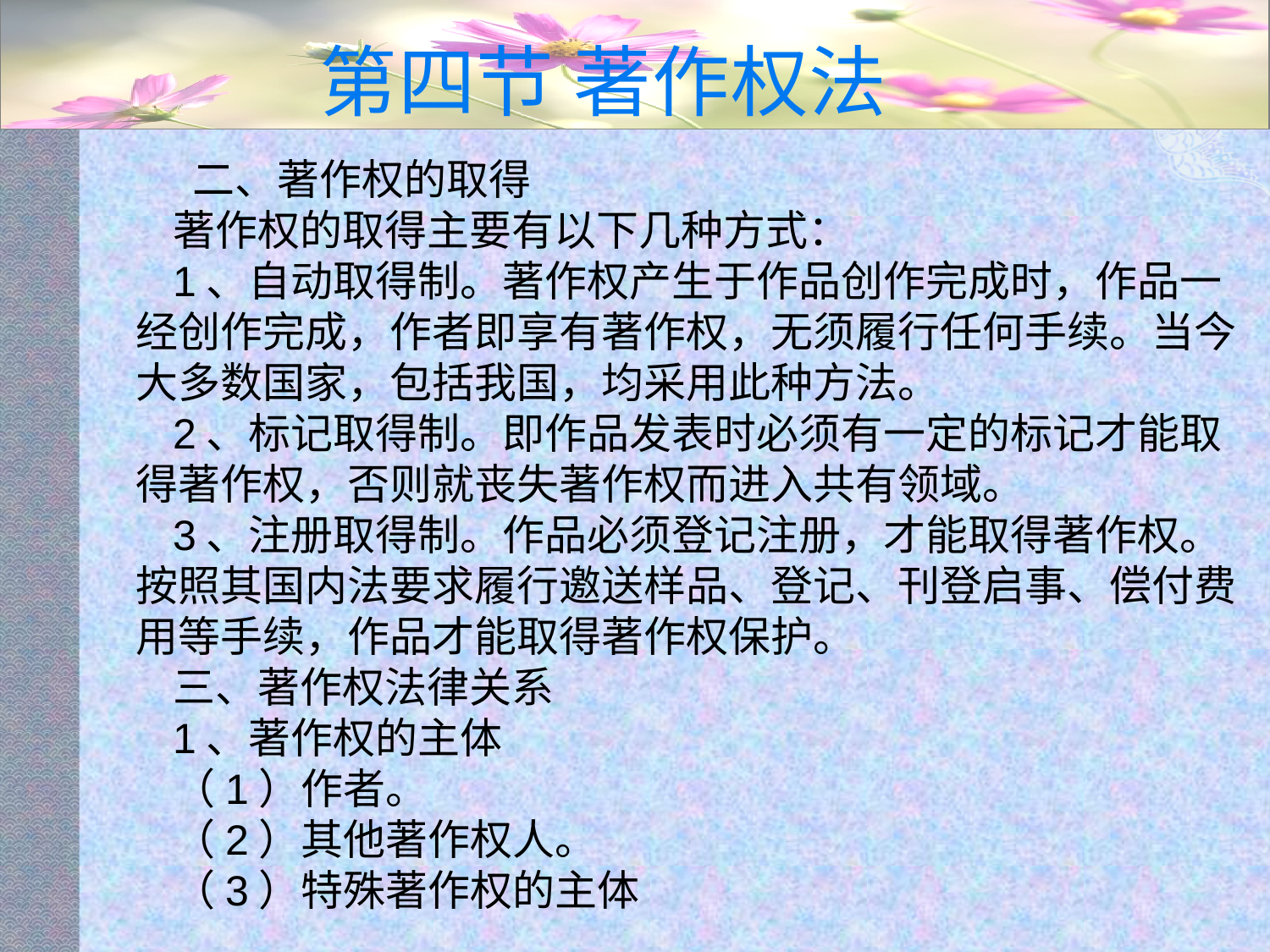

# 第四节 著作权法
 二、著作权的取得
著作权的取得主要有以下几种方式：
1、自动取得制。著作权产生于作品创作完成时，作品一经创作完成，作者即享有著作权，无须履行任何手续。当今大多数国家，包括我国，均采用此种方法。
2、标记取得制。即作品发表时必须有一定的标记才能取得著作权，否则就丧失著作权而进入共有领域。
3、注册取得制。作品必须登记注册，才能取得著作权。按照其国内法要求履行邀送样品、登记、刊登启事、偿付费用等手续，作品才能取得著作权保护。
三、著作权法律关系
1、著作权的主体
（1）作者。
（2）其他著作权人。
（3）特殊著作权的主体